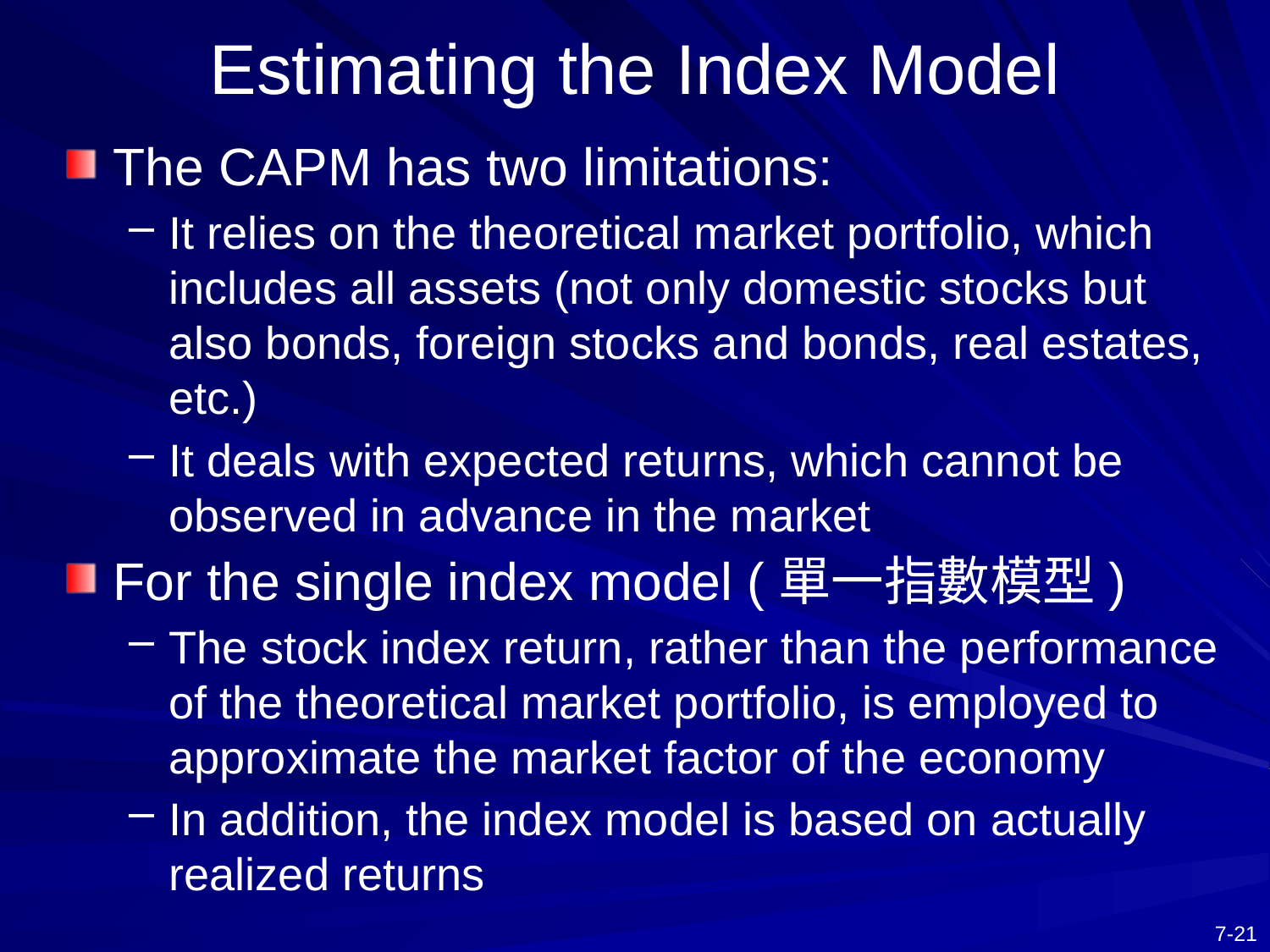

# Estimating the Index Model
The CAPM has two limitations:
It relies on the theoretical market portfolio, which includes all assets (not only domestic stocks but also bonds, foreign stocks and bonds, real estates, etc.)
It deals with expected returns, which cannot be observed in advance in the market
For the single index model (單一指數模型)
The stock index return, rather than the performance of the theoretical market portfolio, is employed to approximate the market factor of the economy
In addition, the index model is based on actually realized returns